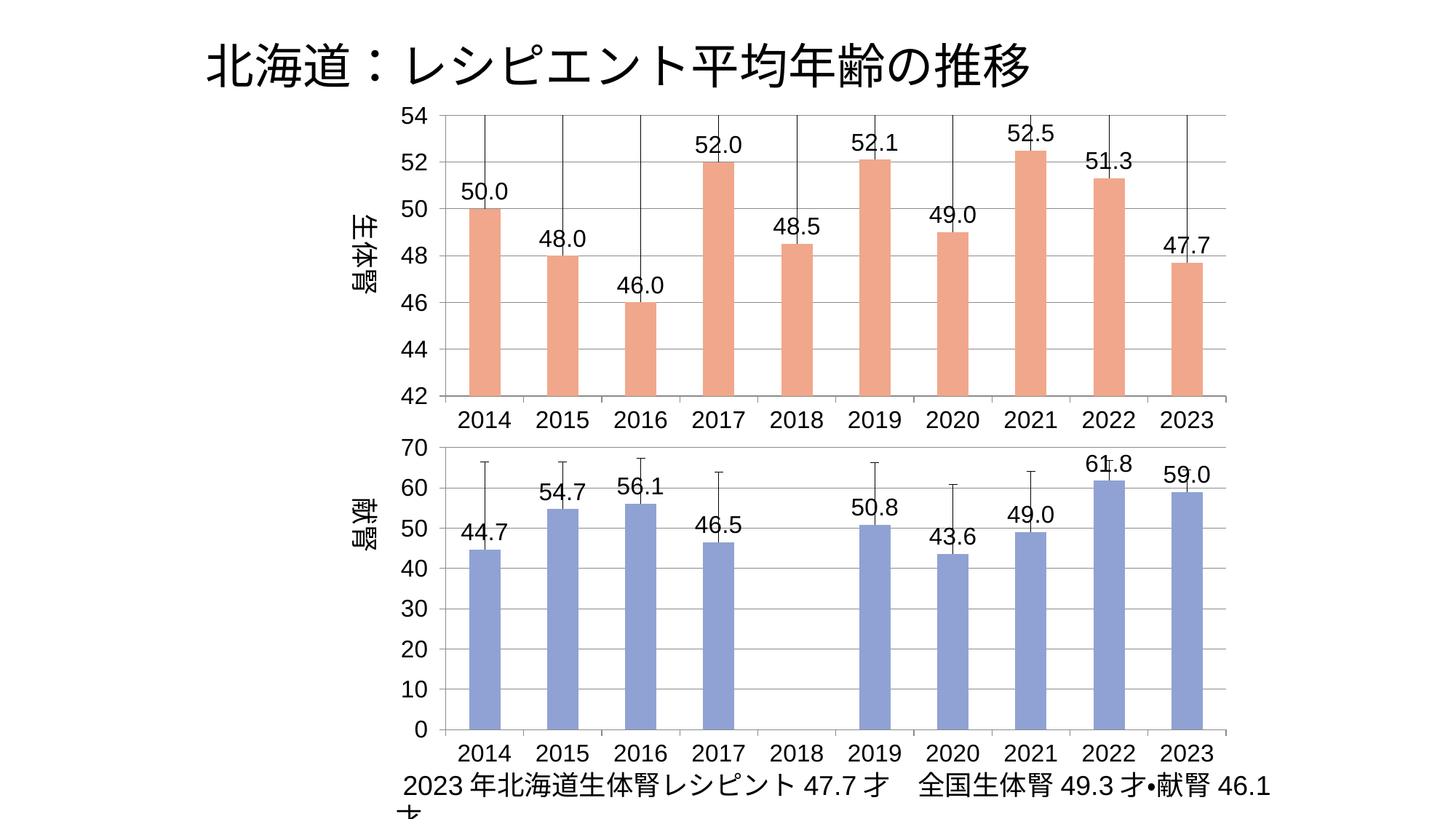

# 北海道：レシピエント平均年齢の推移

### Chart

| Category |  |
|---|---|
| 2014 | 50.0 |
| 2015 | 48.0 |
| 2016 | 46.0 |
| 2017 | 52.0 |
| 2018 | 48.5 |
| 2019 | 52.1 |
| 2020 | 49.0 |
| 2021 | 52.5 |
| 2022 | 51.3 |
| 2023 | 47.7 |
生体腎

### Chart

| Category | cadaver |
|---|---|
| 2014 | 44.7 |
| 2015 | 54.7 |
| 2016 | 56.1 |
| 2017 | 46.5 |
| 2018 | None |
| 2019 | 50.8 |
| 2020 | 43.6 |
| 2021 | 49.0 |
| 2022 | 61.8 |
| 2023 | 59.0 |
献腎
 2023年北海道生体腎レシピント47.7才　全国生体腎49.3才・献腎46.1才